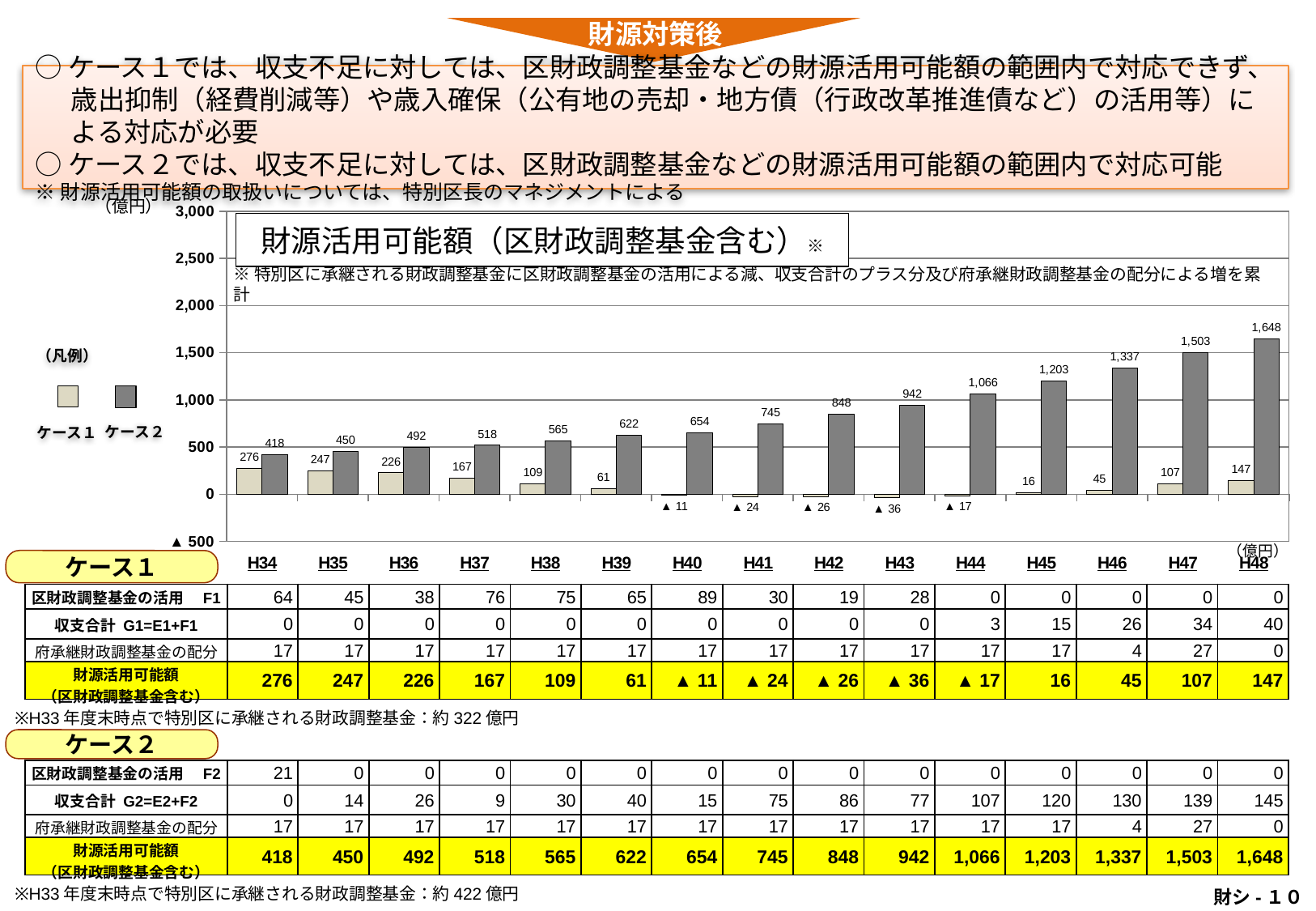

財源対策後

○ケース１では、収支不足に対しては、区財政調整基金などの財源活用可能額の範囲内で対応できず、歳出抑制（経費削減等）や歳入確保（公有地の売却・地方債（行政改革推進債など）の活用等）による対応が必要
○ケース２では、収支不足に対しては、区財政調整基金などの財源活用可能額の範囲内で対応可能
※財源活用可能額の取扱いについては、特別区長のマネジメントによる
（億円）

### Chart

| Category | 特別区承継財調基金
＋財源活用可能額（累計） | 特別区承継財調基金
＋財源活用可能額（累計） |
|---|---|---|
| H34 | 275.5660003299991 | 418.30600032999916 |
| H35 | 247.41400065999912 | 449.54400065999914 |
| H36 | 226.0540009899991 | 492.3340009899991 |
| H37 | 167.02600131999912 | 518.056001319999 |
| H38 | 109.09000164999912 | 564.6700016499991 |
| H39 | 61.374450044713534 | 621.5044500447135 |
| H40 | -10.995489167799494 | 653.6845108322004 |
| H41 | -23.89183530401901 | 745.338164695981 |
| H42 | -25.676000936695928 | 848.1039990633042 |
| H43 | -36.46021629908083 | 941.8697837009191 |
| H44 | -16.747565264249225 | 1066.1324347357508 |
| H45 | 15.729247281079408 | 1203.1592472810796 |
| H46 | 45.01545812343187 | 1336.995458123432 |
| H47 | 106.65775345090434 | 1503.1877534509044 |
| H48 | 146.83146701138367 | 1647.9114670113836 |
財源活用可能額（区財政調整基金含む）※
※特別区に承継される財政調整基金に区財政調整基金の活用による減、収支合計のプラス分及び府承継財政調整基金の配分による増を累計
（凡例）

ケース２
ケース１
（億円）
ケース１
| 区財政調整基金の活用　F1 | 64 | 45 | 38 | 76 | 75 | 65 | 89 | 30 | 19 | 28 | 0 | 0 | 0 | 0 | 0 |
| --- | --- | --- | --- | --- | --- | --- | --- | --- | --- | --- | --- | --- | --- | --- | --- |
| 収支合計 G1=E1+F1 | 0 | 0 | 0 | 0 | 0 | 0 | 0 | 0 | 0 | 0 | 3 | 15 | 26 | 34 | 40 |
| 府承継財政調整基金の配分 | 17 | 17 | 17 | 17 | 17 | 17 | 17 | 17 | 17 | 17 | 17 | 17 | 4 | 27 | 0 |
| 財源活用可能額 （区財政調整基金含む） | 276 | 247 | 226 | 167 | 109 | 61 | ▲ 11 | ▲ 24 | ▲ 26 | ▲ 36 | ▲ 17 | 16 | 45 | 107 | 147 |
※H33年度末時点で特別区に承継される財政調整基金：約322億円
ケース２
| 区財政調整基金の活用　F2 | 21 | 0 | 0 | 0 | 0 | 0 | 0 | 0 | 0 | 0 | 0 | 0 | 0 | 0 | 0 |
| --- | --- | --- | --- | --- | --- | --- | --- | --- | --- | --- | --- | --- | --- | --- | --- |
| 収支合計 G2=E2+F2 | 0 | 14 | 26 | 9 | 30 | 40 | 15 | 75 | 86 | 77 | 107 | 120 | 130 | 139 | 145 |
| 府承継財政調整基金の配分 | 17 | 17 | 17 | 17 | 17 | 17 | 17 | 17 | 17 | 17 | 17 | 17 | 4 | 27 | 0 |
| 財源活用可能額 （区財政調整基金含む） | 418 | 450 | 492 | 518 | 565 | 622 | 654 | 745 | 848 | 942 | 1,066 | 1,203 | 1,337 | 1,503 | 1,648 |
※H33年度末時点で特別区に承継される財政調整基金：約422億円
 財シ-１０